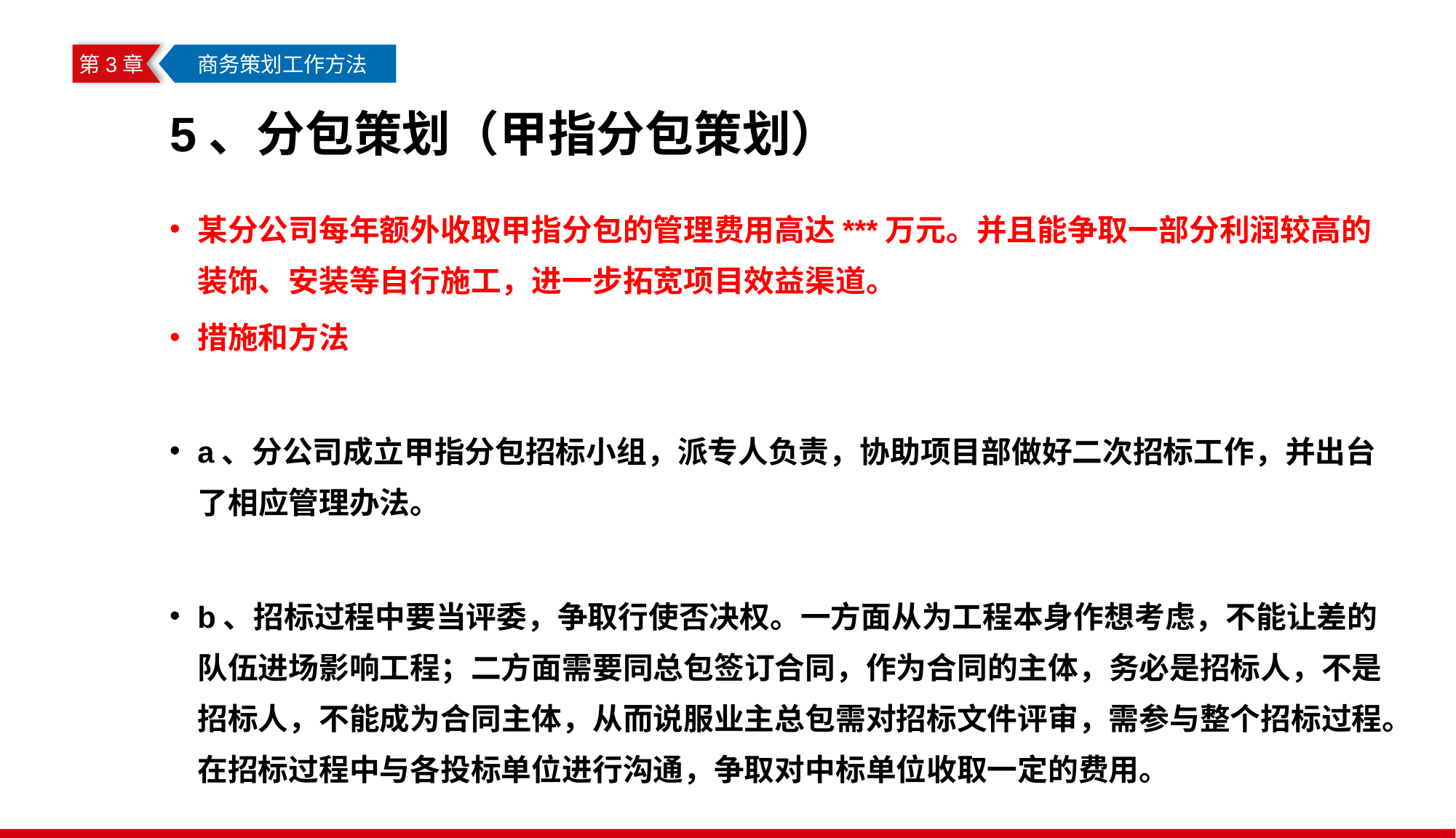

第3章
    商务策划工作方法
5、分包策划（甲指分包策划）
某分公司每年额外收取甲指分包的管理费用高达***万元。并且能争取一部分利润较高的装饰、安装等自行施工，进一步拓宽项目效益渠道。
措施和方法

a、分公司成立甲指分包招标小组，派专人负责，协助项目部做好二次招标工作，并出台了相应管理办法。

b、招标过程中要当评委，争取行使否决权。一方面从为工程本身作想考虑，不能让差的队伍进场影响工程；二方面需要同总包签订合同，作为合同的主体，务必是招标人，不是招标人，不能成为合同主体，从而说服业主总包需对招标文件评审，需参与整个招标过程。在招标过程中与各投标单位进行沟通，争取对中标单位收取一定的费用。